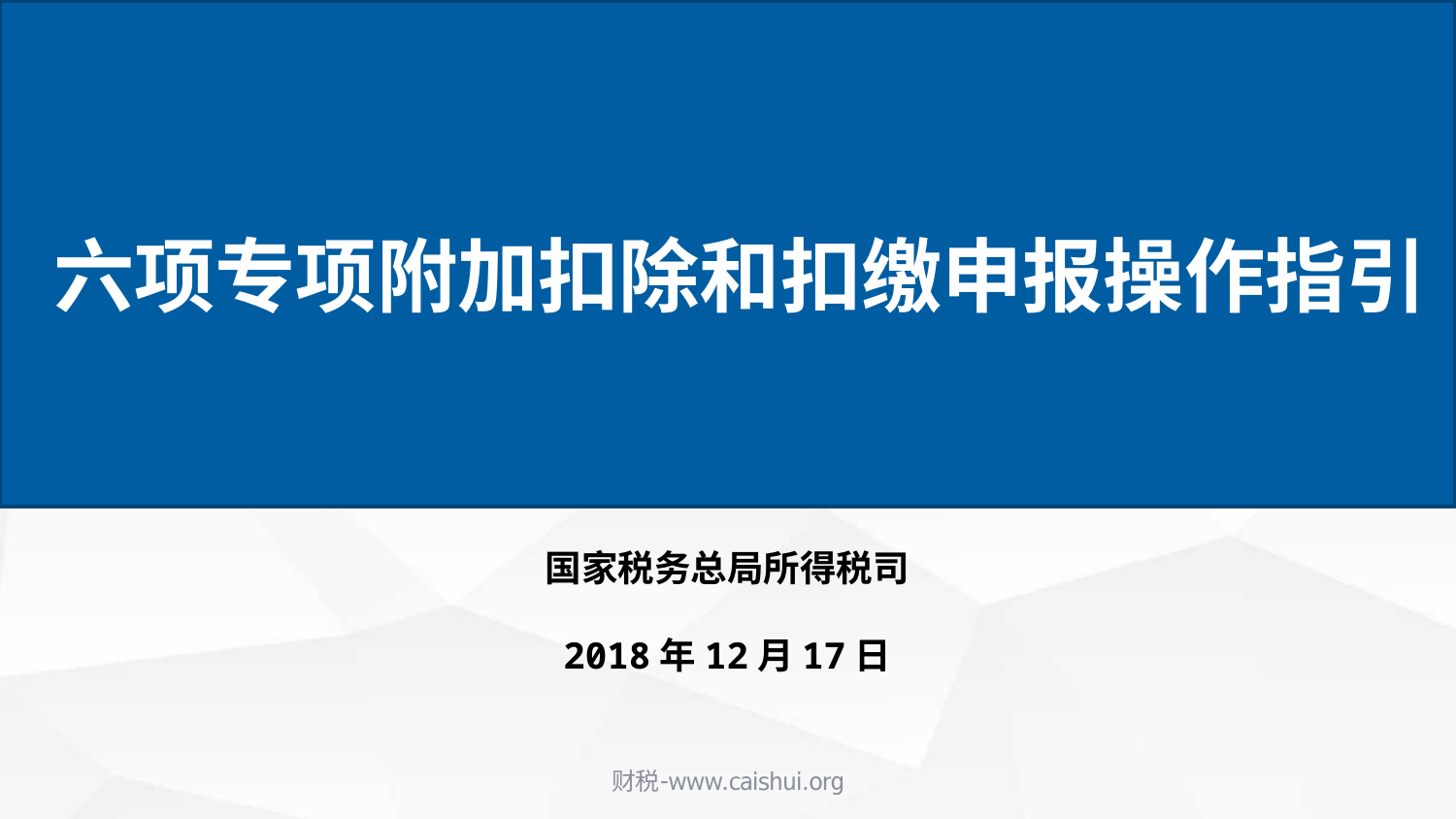

六项专项附加扣除和扣缴申报操作指引
国家税务总局所得税司

2018年12月17日
财税-www.caishui.org